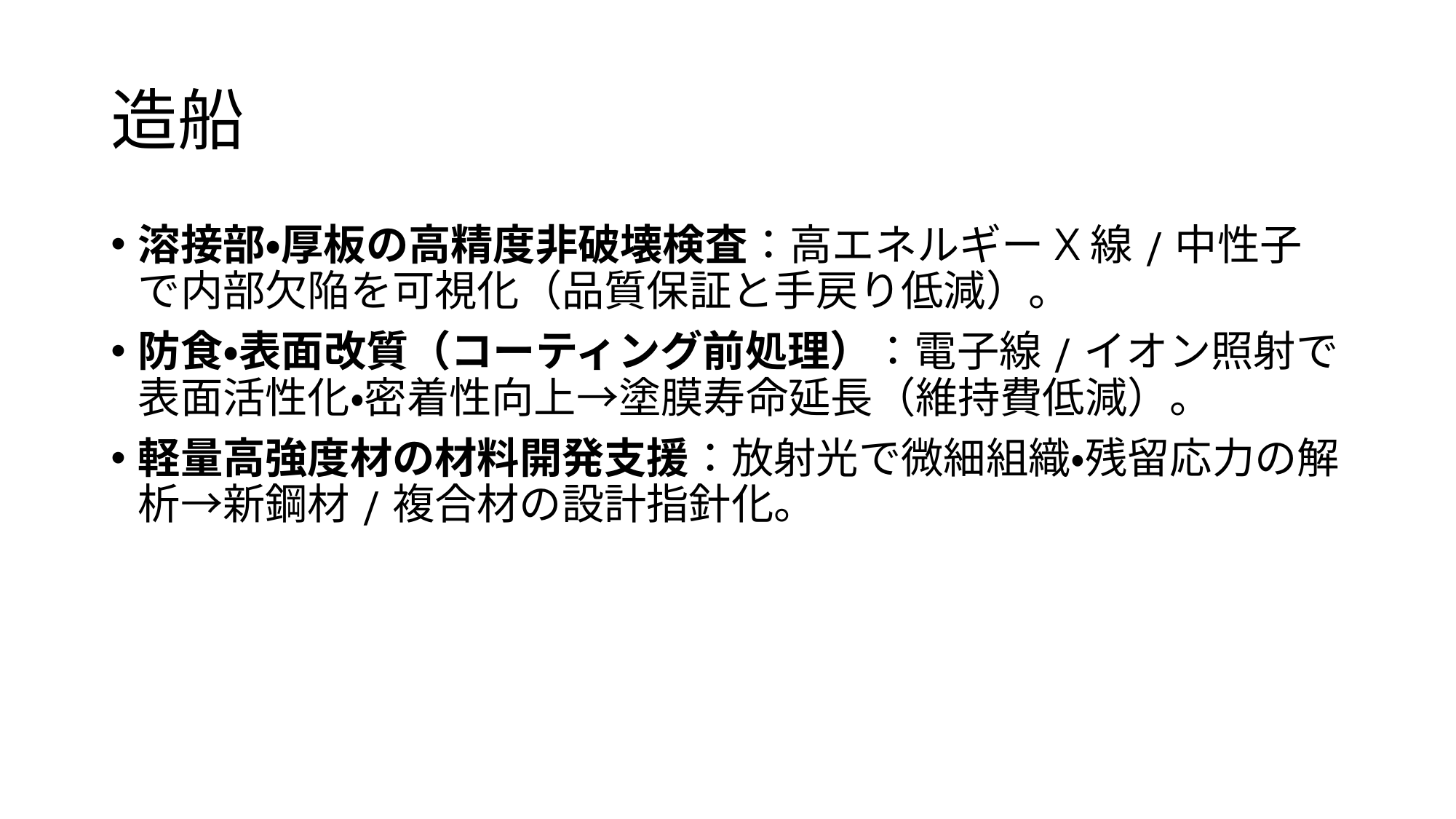

# 造船
溶接部・厚板の高精度非破壊検査：高エネルギーX線/中性子で内部欠陥を可視化（品質保証と手戻り低減）。
防食・表面改質（コーティング前処理）：電子線/イオン照射で表面活性化・密着性向上→塗膜寿命延長（維持費低減）。
軽量高強度材の材料開発支援：放射光で微細組織・残留応力の解析→新鋼材/複合材の設計指針化。